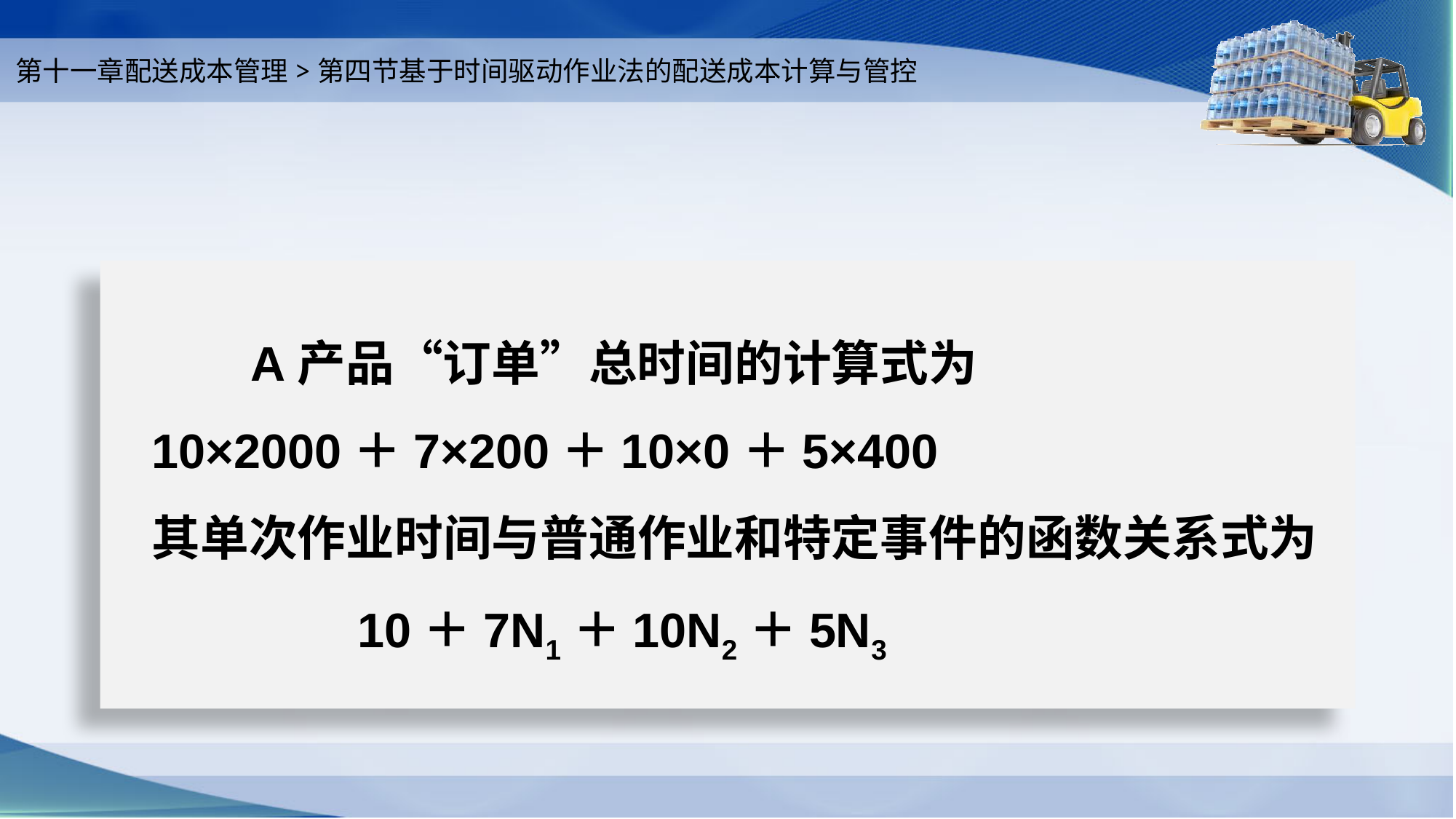

第十一章配送成本管理>第四节基于时间驱动作业法的配送成本计算与管控
#
A产品“订单”总时间的计算式为
10×2000＋7×200＋10×0＋5×400
其单次作业时间与普通作业和特定事件的函数关系式为
　　　　10＋7N1＋10N2＋5N3